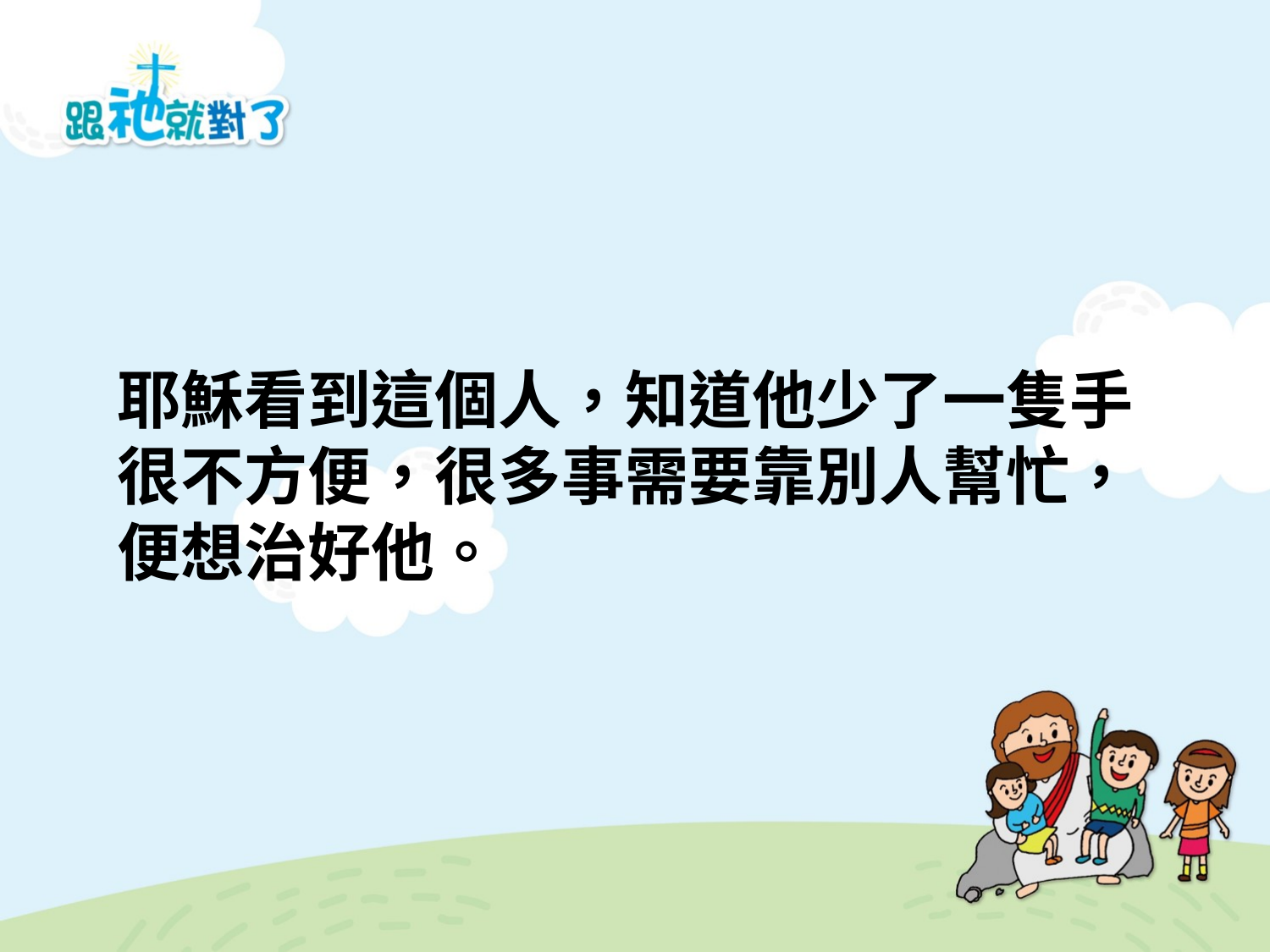

耶穌看到這個人，知道他少了一隻手很不方便，很多事需要靠別人幫忙，便想治好他。